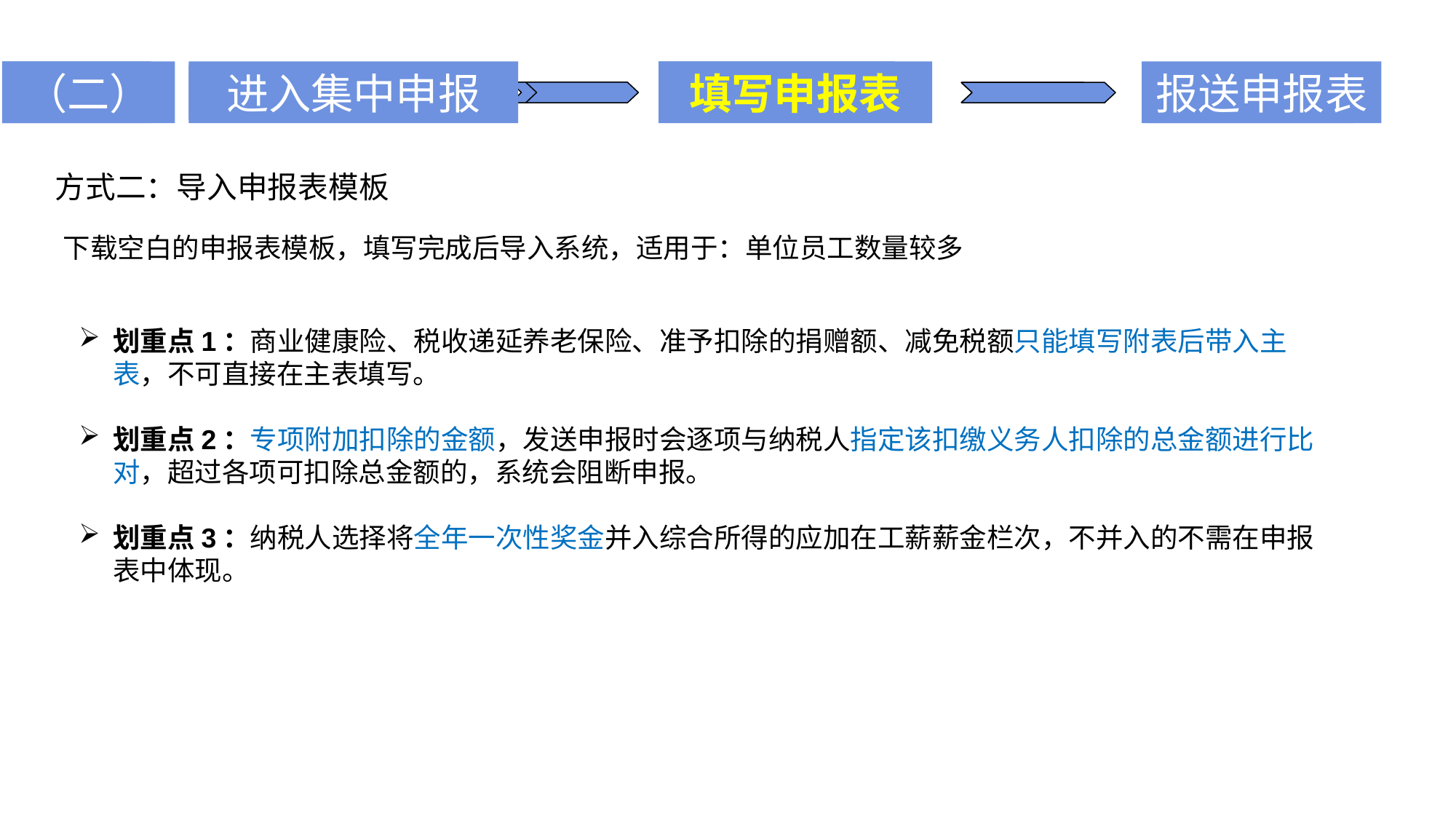

（二）
（二）
进入集中申报
填写申报表
填写申报表
报送申报表
进入集中申报
报送申报表

方式二：导入申报表模板
下载空白的申报表模板，填写完成后导入系统，适用于：单位员工数量较多
划重点1：商业健康险、税收递延养老保险、准予扣除的捐赠额、减免税额只能填写附表后带入主表，不可直接在主表填写。

划重点2：专项附加扣除的金额，发送申报时会逐项与纳税人指定该扣缴义务人扣除的总金额进行比对，超过各项可扣除总金额的，系统会阻断申报。

划重点3：纳税人选择将全年一次性奖金并入综合所得的应加在工薪薪金栏次，不并入的不需在申报表中体现。